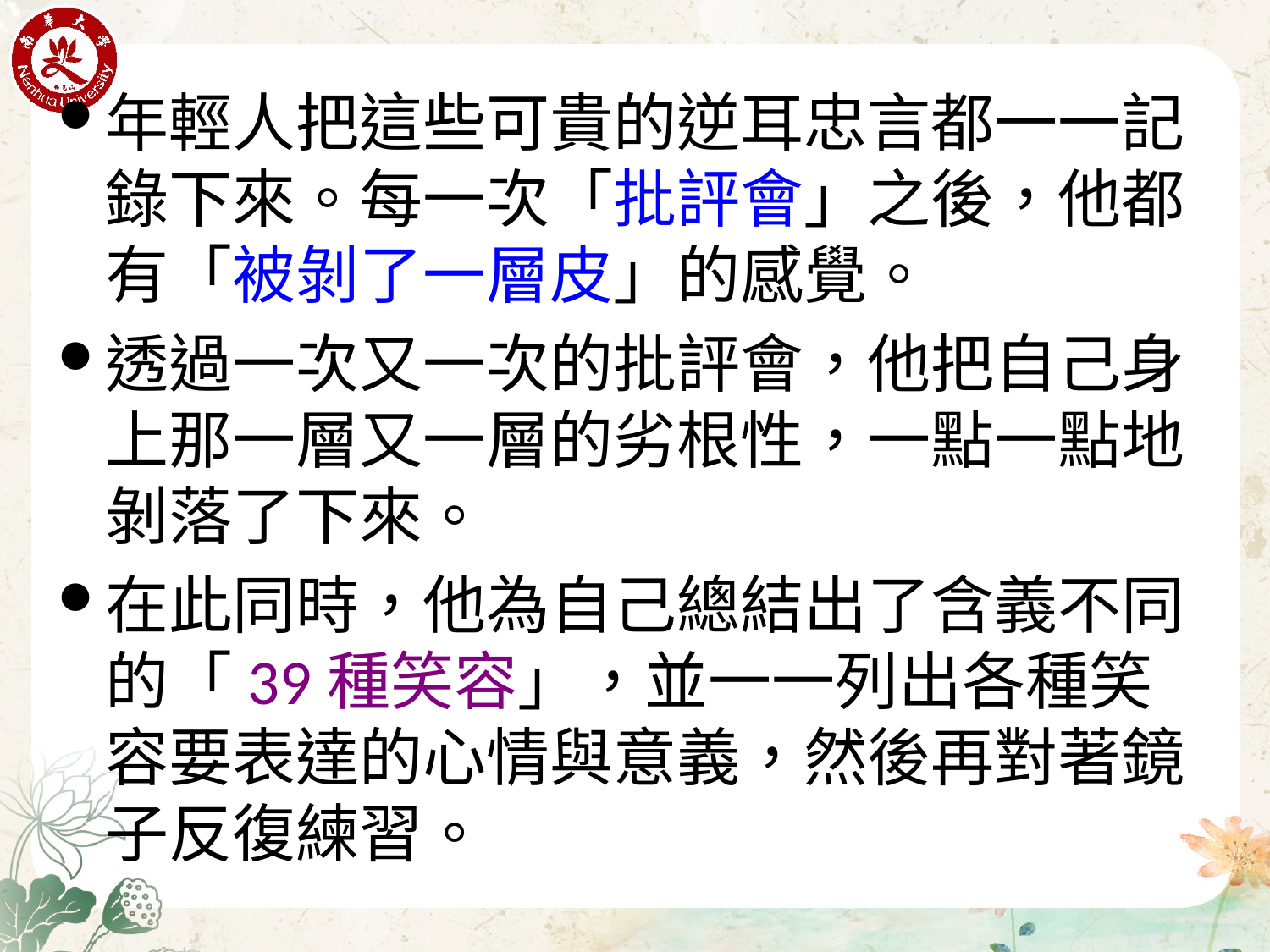

年輕人把這些可貴的逆耳忠言都一一記錄下來。每一次「批評會」之後，他都有「被剝了一層皮」的感覺。
透過一次又一次的批評會，他把自己身上那一層又一層的劣根性，一點一點地剝落了下來。
在此同時，他為自己總結出了含義不同的「39種笑容」，並一一列出各種笑容要表達的心情與意義，然後再對著鏡子反復練習。